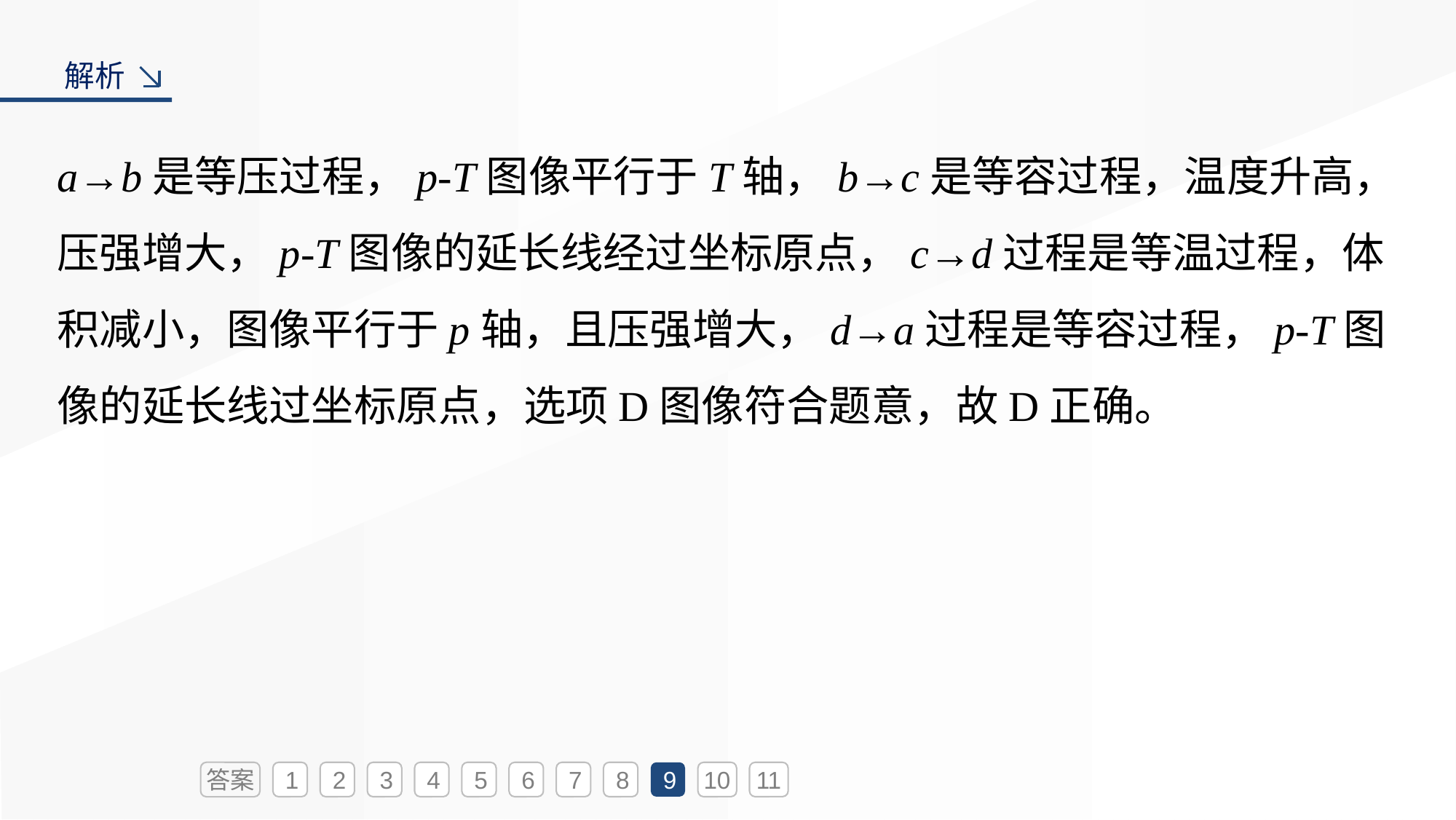

解析

a→b是等压过程，p-T图像平行于T轴，b→c是等容过程，温度升高，压强增大，p-T图像的延长线经过坐标原点，c→d过程是等温过程，体积减小，图像平行于p轴，且压强增大，d→a过程是等容过程，p-T图像的延长线过坐标原点，选项D图像符合题意，故D正确。
答案
1
2
3
4
5
6
7
8
9
10
11